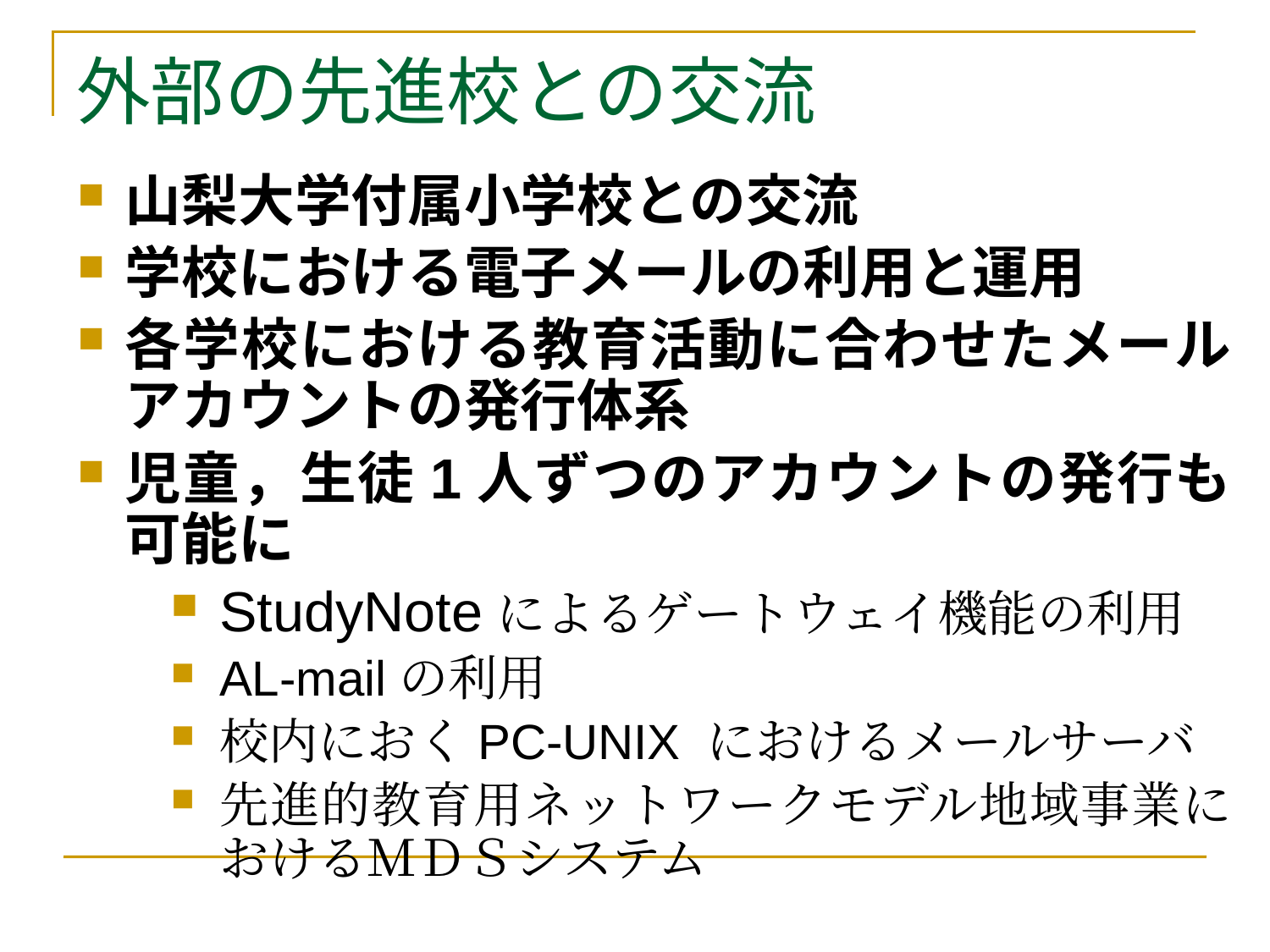

# 外部の先進校との交流
山梨大学付属小学校との交流
学校における電子メールの利用と運用
各学校における教育活動に合わせたメールアカウントの発行体系
児童，生徒1人ずつのアカウントの発行も可能に
StudyNoteによるゲートウェイ機能の利用
AL-mailの利用
校内におくPC-UNIX におけるメールサーバ
先進的教育用ネットワークモデル地域事業におけるＭＤＳシステム